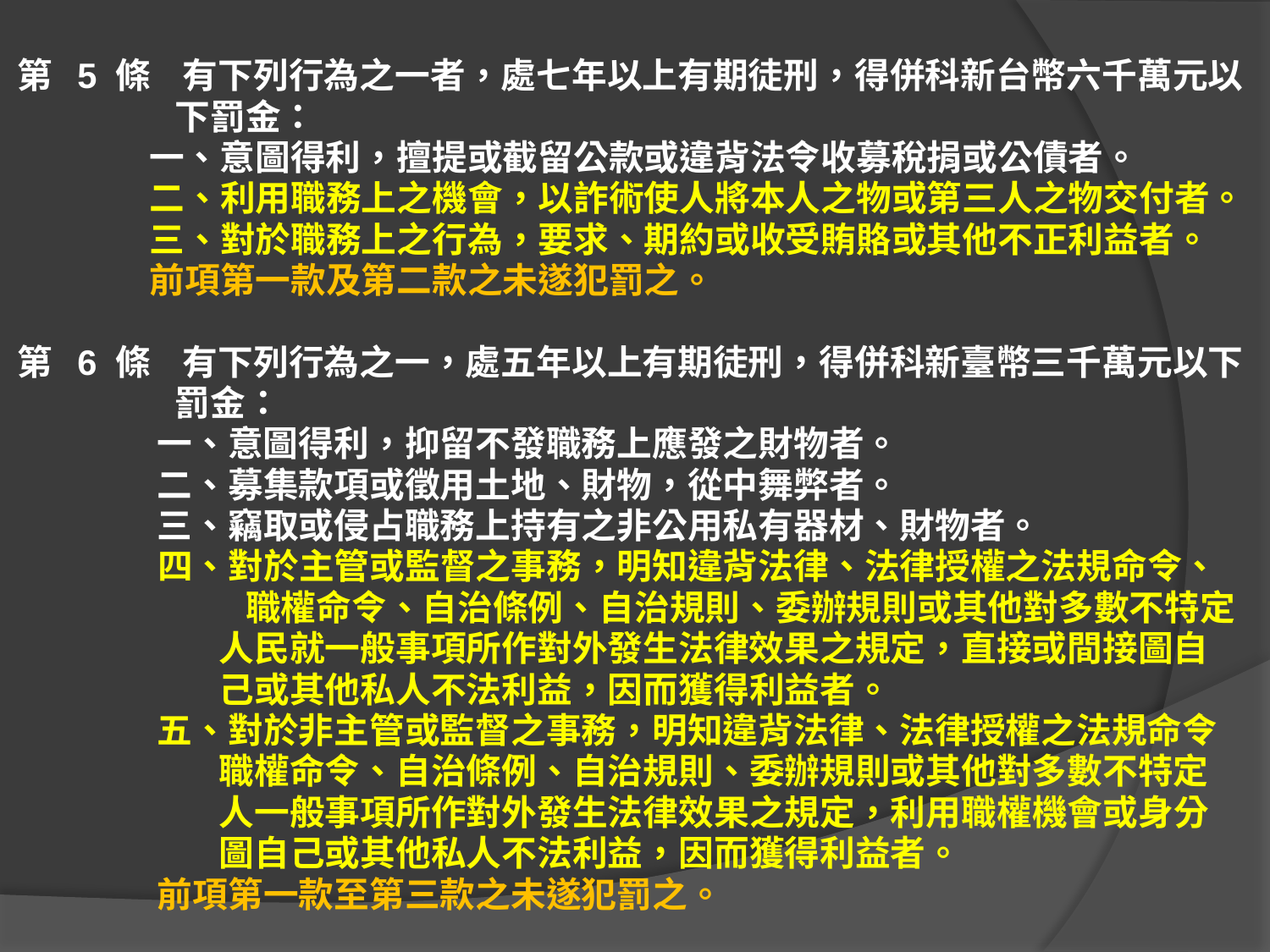

第  5 條    有下列行為之一者，處七年以上有期徒刑，得併科新台幣六千萬元以
　　　　  下罰金：
　            一、意圖得利，擅提或截留公款或違背法令收募稅捐或公債者。
　            二、利用職務上之機會，以詐術使人將本人之物或第三人之物交付者。
　            三、對於職務上之行為，要求、期約或收受賄賂或其他不正利益者。
　            前項第一款及第二款之未遂犯罰之。

第  6 條    有下列行為之一，處五年以上有期徒刑，得併科新臺幣三千萬元以下
　　　　  罰金：
　             一、意圖得利，抑留不發職務上應發之財物者。
　             二、募集款項或徵用土地、財物，從中舞弊者。
　             三、竊取或侵占職務上持有之非公用私有器材、財物者。
　             四、對於主管或監督之事務，明知違背法律、法律授權之法規命令、
　　　　　　  職權命令、自治條例、自治規則、委辦規則或其他對多數不特定
                        人民就一般事項所作對外發生法律效果之規定，直接或間接圖自
                        己或其他私人不法利益，因而獲得利益者。
　             五、對於非主管或監督之事務，明知違背法律、法律授權之法規命令
                        職權命令、自治條例、自治規則、委辦規則或其他對多數不特定
                        人一般事項所作對外發生法律效果之規定，利用職權機會或身分
                        圖自己或其他私人不法利益，因而獲得利益者。
　             前項第一款至第三款之未遂犯罰之。